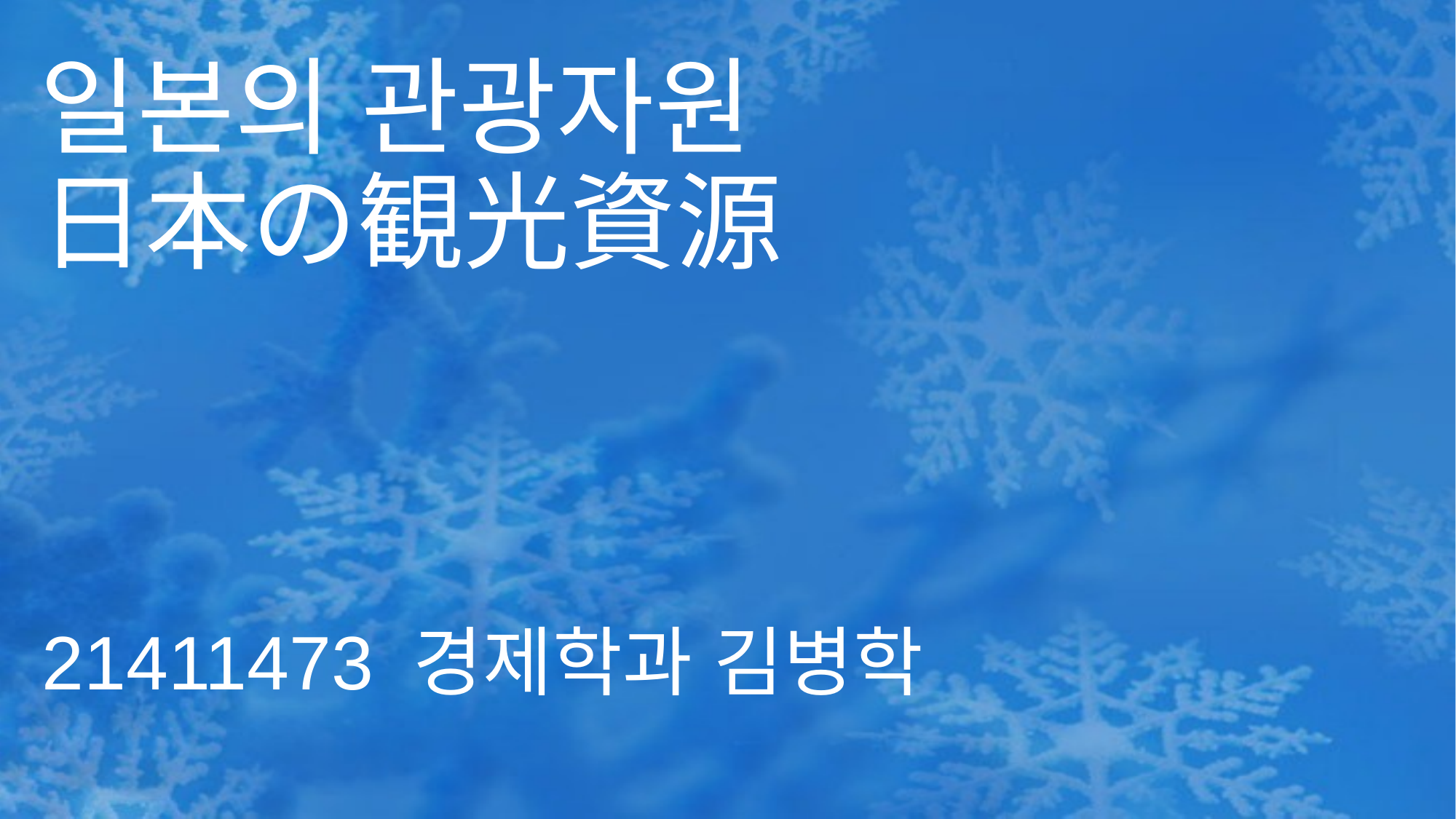

# 일본의 관광자원 日本の観光資源
21411473 경제학과 김병학